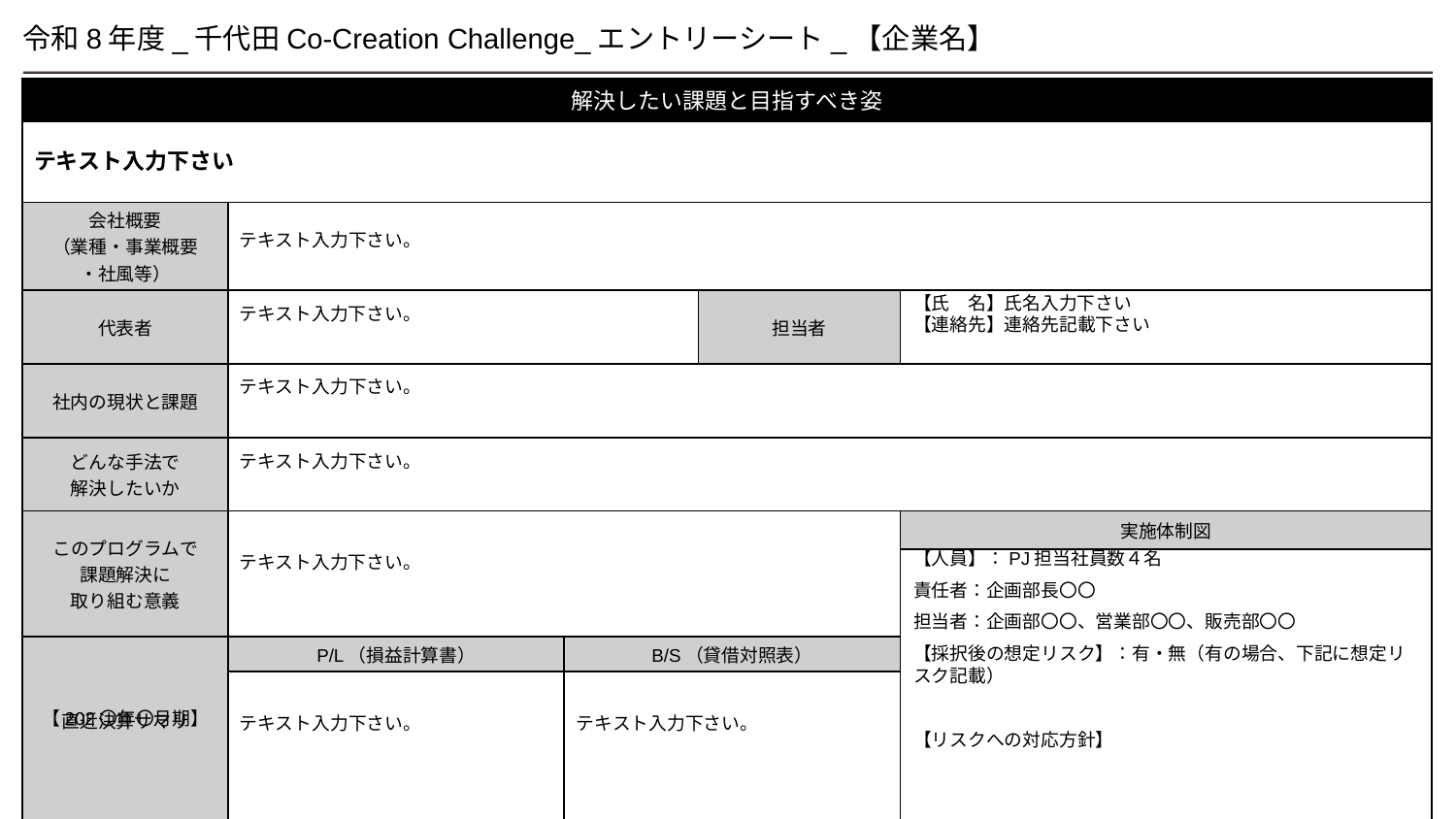

令和8年度_千代田Co-Creation Challenge_エントリーシート_【企業名】
テキスト入力下さい
テキスト入力下さい。
テキスト入力下さい。
【氏　名】氏名入力下さい
【連絡先】連絡先記載下さい
テキスト入力下さい。
テキスト入力下さい。
テキスト入力下さい。
【人員】：PJ担当社員数４名
責任者：企画部長〇〇
担当者：企画部〇〇、営業部〇〇、販売部〇〇
【採択後の想定リスク】：有・無（有の場合、下記に想定リスク記載）

【リスクへの対応方針】

テキスト入力下さい。
テキスト入力下さい。
【202〇年〇月期】